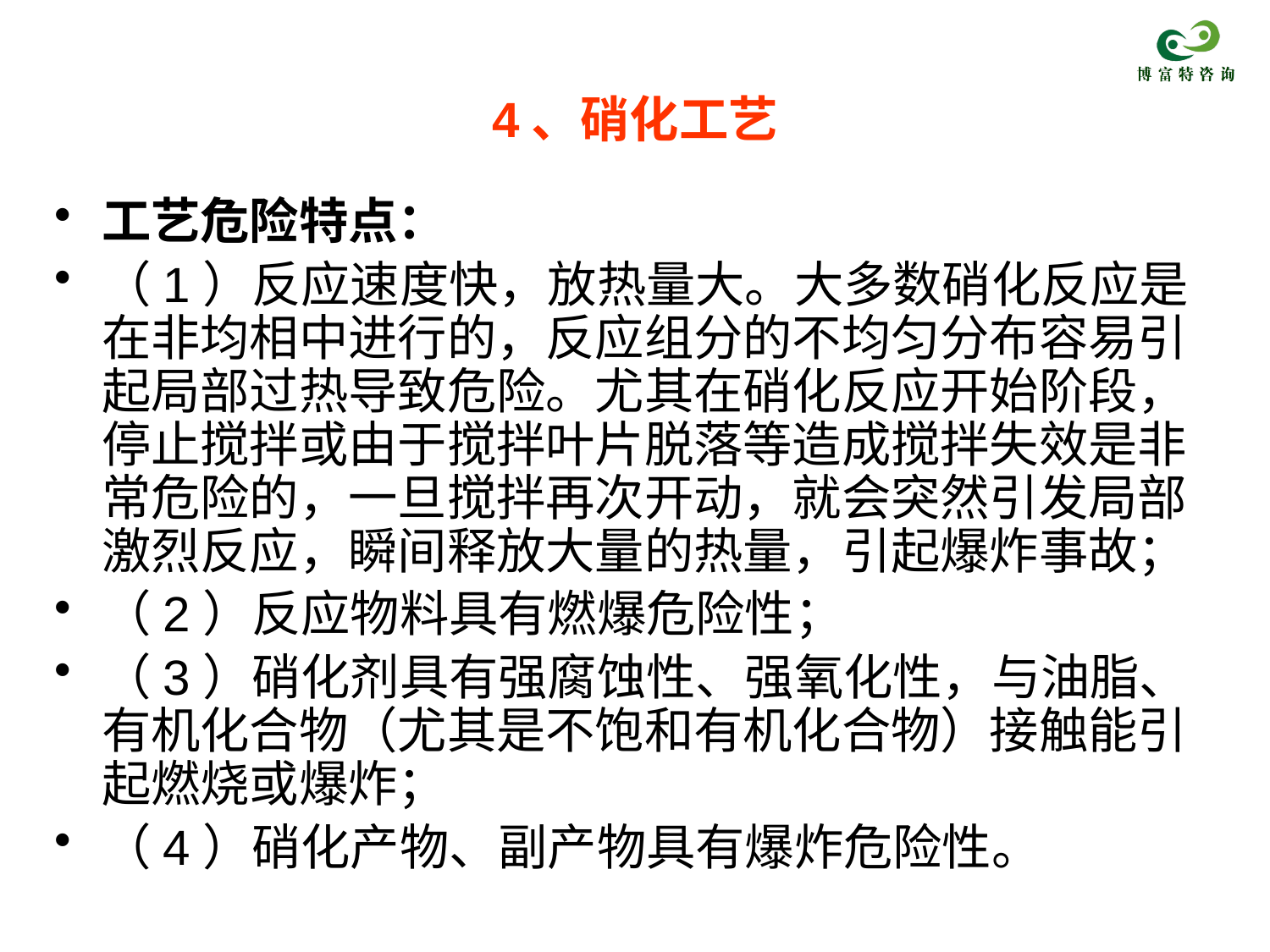

# 4、硝化工艺
工艺危险特点：
（1）反应速度快，放热量大。大多数硝化反应是在非均相中进行的，反应组分的不均匀分布容易引起局部过热导致危险。尤其在硝化反应开始阶段，停止搅拌或由于搅拌叶片脱落等造成搅拌失效是非常危险的，一旦搅拌再次开动，就会突然引发局部激烈反应，瞬间释放大量的热量，引起爆炸事故；
（2）反应物料具有燃爆危险性；
（3）硝化剂具有强腐蚀性、强氧化性，与油脂、有机化合物（尤其是不饱和有机化合物）接触能引起燃烧或爆炸；
（4）硝化产物、副产物具有爆炸危险性。